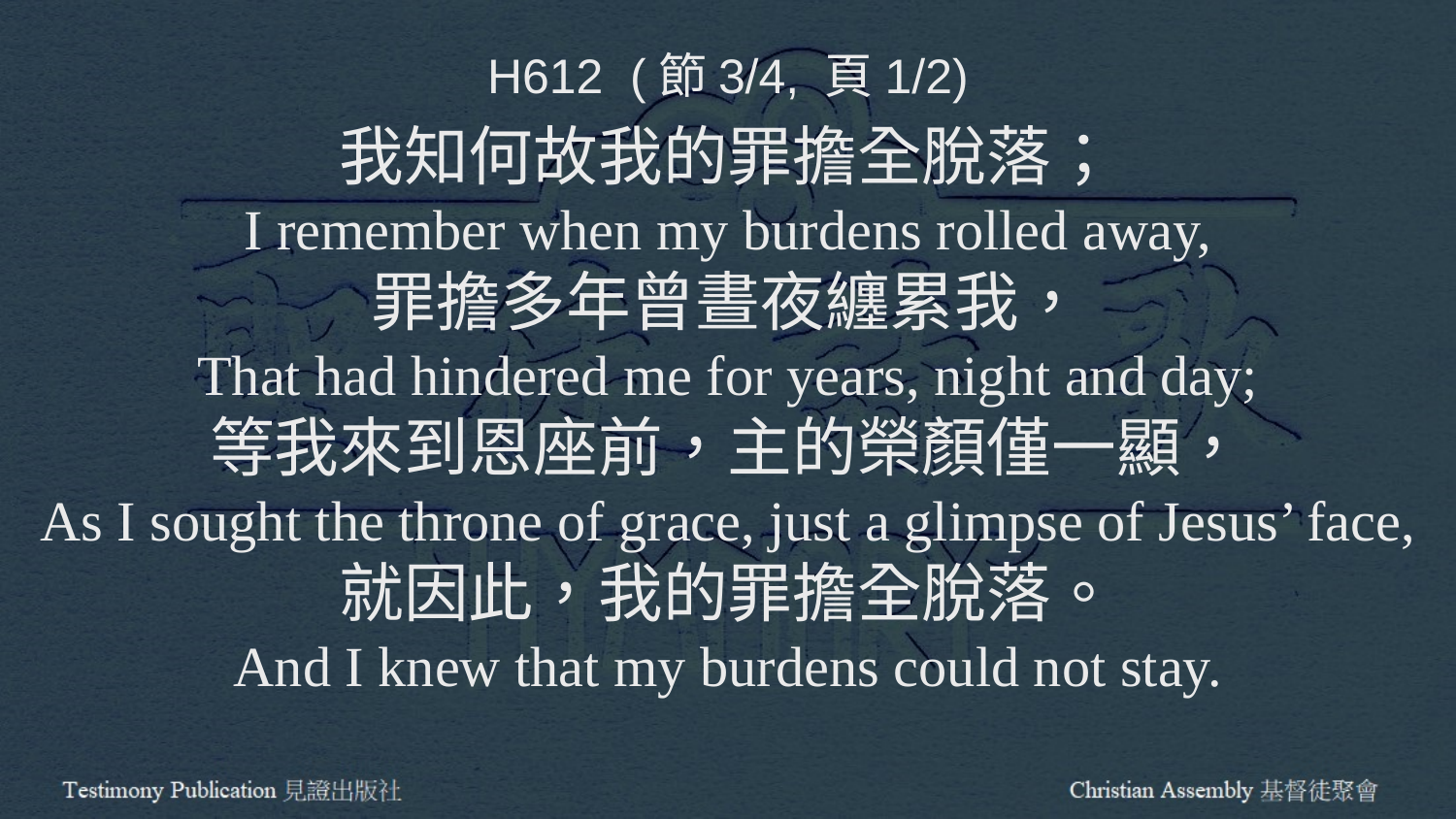

H612  (節3/4, 頁1/2)
我知何故我的罪擔全脫落；
I remember when my burdens rolled away,
罪擔多年曾晝夜纏累我，
That had hindered me for years, night and day;
等我來到恩座前，主的榮顏僅一顯，
As I sought the throne of grace, just a glimpse of Jesus’ face,
就因此，我的罪擔全脫落。
And I knew that my burdens could not stay.